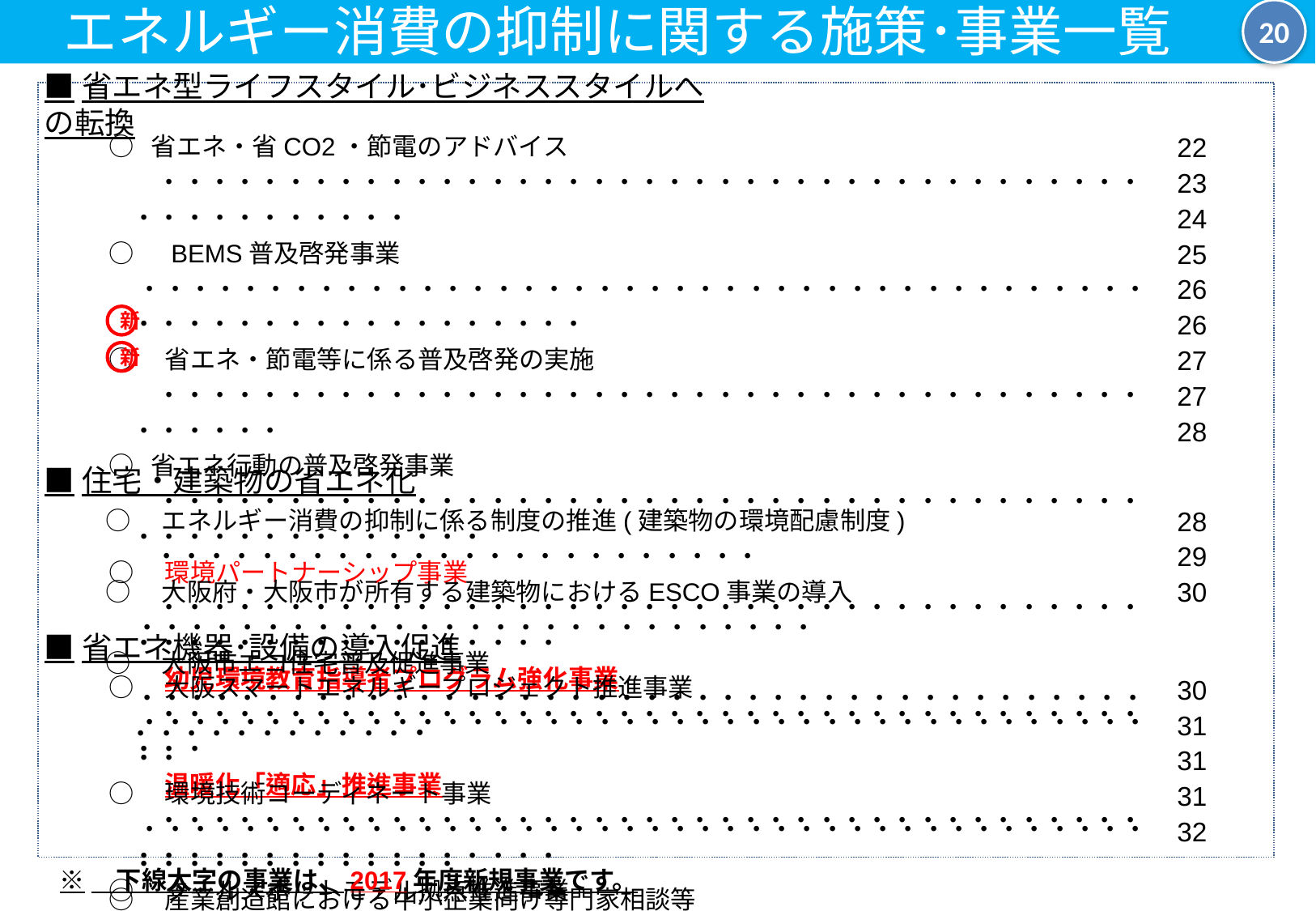

20
　エネルギー消費の抑制に関する施策･事業一覧

■省エネ型ライフスタイル･ビジネススタイルへの転換
○  省エネ・省CO2・節電のアドバイス　　・・・・・・・・・・・・・・・・・・・・・・・・・・・・・・・・・・・・・・・・・・・・・・・・・・
○　BEMS普及啓発事業    ・・・・・・・・・・・・・・・・・・・・・・・・・・・・・・・・・・・・・・・・・・・・・・・・・・・・・・・・・・
○　省エネ・節電等に係る普及啓発の実施　　・・・・・・・・・・・・・・・・・・・・・・・・・・・・・・・・・・・・・・・・・・・・・
○  省エネ行動の普及啓発事業　　・・・・・・・・・・・・・・・・・・・・・・・・・・・・・・・・・・・・・・・・・・・・・・・・・・・・・
○　環境パートナーシップ事業　　・・・・・・・・・・・・・・・・・・・・・・・・・・・・・・・・・・・・・・・・・・・・・・・・・・・・・・・・
　　 幼児環境教育指導者プログラム強化事業　　・・・・・・・・・・・・・・・・・・・・・・・・・・・・・・・・・・・・・・・・・・
　　 温暖化「適応」推進事業　　・・・・・・・・・・・・・・・・・・・・・・・・・・・・・・・・・・・・・・・・・・・・・・・・・・・・・・・・
○　クールスポットモデル拠点推進事業　　・・・・・・・・・・・・・・・・・・・・・・・・・・・・・・・・・・・・・・・・・・・・・・・・・
○  エネルギー消費の抑制に係る制度の推進(エネルギーの多量消費事業者による報告制度）・・・・・・・
22
23
24
25
26
26
27
27
28
新
新
■住宅・建築物の省エネ化
○　エネルギー消費の抑制に係る制度の推進(建築物の環境配慮制度)　・・・・・・・・・・・・・・・・・・・・・・・・
○　大阪府・大阪市が所有する建築物におけるESCO事業の導入 　 ・・・・・・・・・・・・・・・・・・・・・・・・・・・
○　大阪市エコ住宅普及促進事業   ・・・・・・・・・・・・・・・・・・・・・・・・・・・・・・・・・・・・・・・・・・・・・・・・・・・・
28
29
30
■省エネ機器･設備の導入促進
○　大阪スマートエネルギープロジェクト推進事業　 ・・・・・・・・・・・・・・・・・・・・・・・・・・・・・・・・・・・・・・・・・・
○　環境技術コーディネート事業　　 ・・・・・・・・・・・・・・・・・・・・・・・・・・・・・・・・・・・・・・・・・・・・・・・・・・・・・
○　産業創造館における中小企業向け専門家相談等  ・・・・・・・・・・・・・・・・・・・・・・・・・・・・・・・・・・・・・
○　ATCグリーンエコプラザの運営等   ・・・・・・・・・・・・・・・・・・・・・・・・・・・・・・・・・・・・・・・・・・・・・・・・・・・・
○　大阪府・大阪市の施設等のLED化　　・・・・・・・・・・・・・・・・・・・・・・・・・・・・・・・・・・・・・・・・・・・・・・・・
30
31
31
31
32
※　下線太字の事業は、2017年度新規事業です。